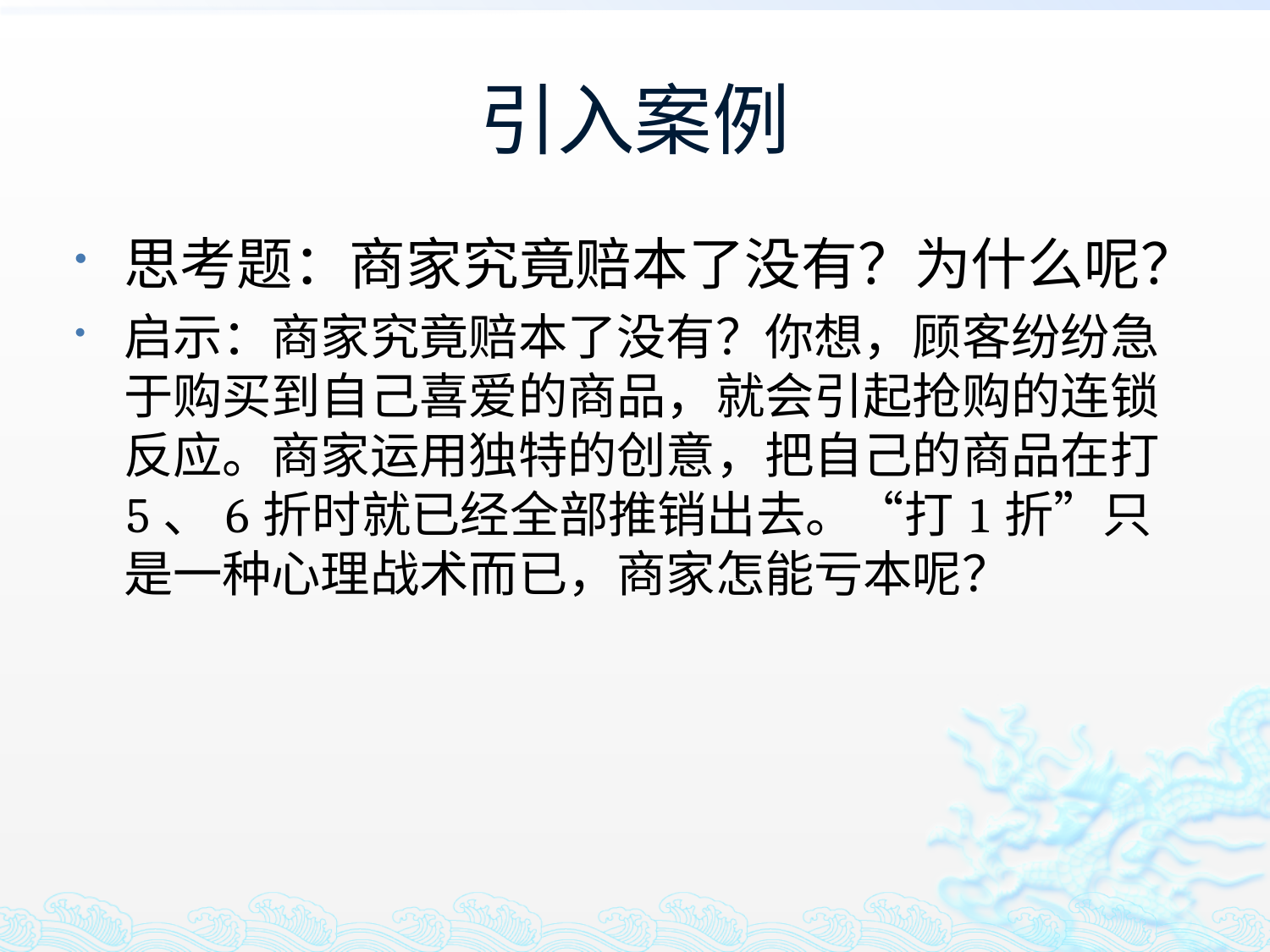

# 引入案例
思考题：商家究竟赔本了没有？为什么呢？
启示：商家究竟赔本了没有？你想，顾客纷纷急于购买到自己喜爱的商品，就会引起抢购的连锁反应。商家运用独特的创意，把自己的商品在打5、6折时就已经全部推销出去。“打1折”只是一种心理战术而已，商家怎能亏本呢？